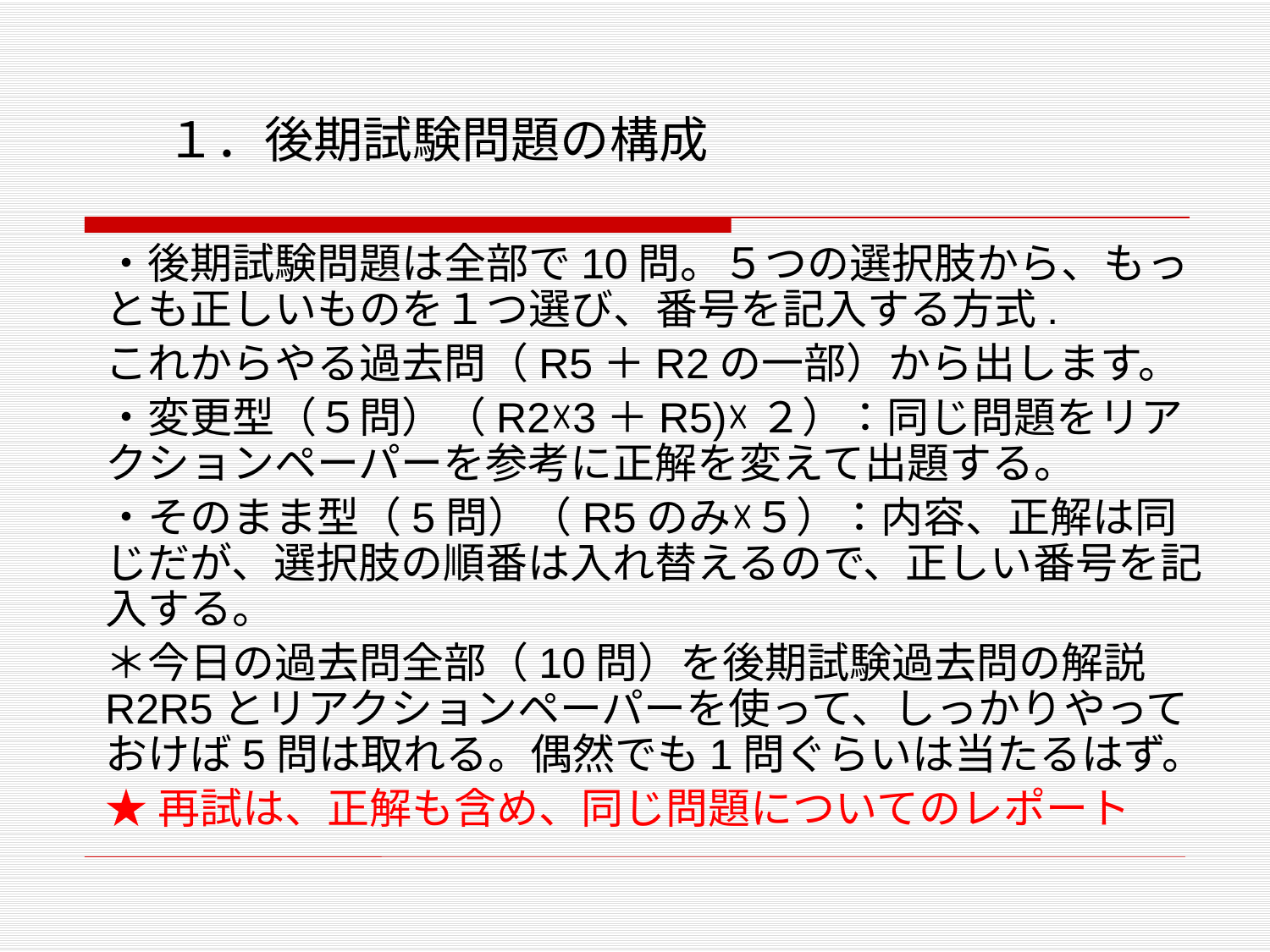

# １．後期試験問題の構成
・後期試験問題は全部で10問。５つの選択肢から、もっとも正しいものを１つ選び、番号を記入する方式.
これからやる過去問（R5＋R2の一部）から出します。
・変更型（５問）（R2☓3＋R5)☓２）：同じ問題をリアクションペーパーを参考に正解を変えて出題する。
・そのまま型（5問）（R5のみ☓５）：内容、正解は同じだが、選択肢の順番は入れ替えるので、正しい番号を記入する。
＊今日の過去問全部（10問）を後期試験過去問の解説R2R5とリアクションペーパーを使って、しっかりやっておけば5問は取れる。偶然でも1問ぐらいは当たるはず。
★再試は、正解も含め、同じ問題についてのレポート